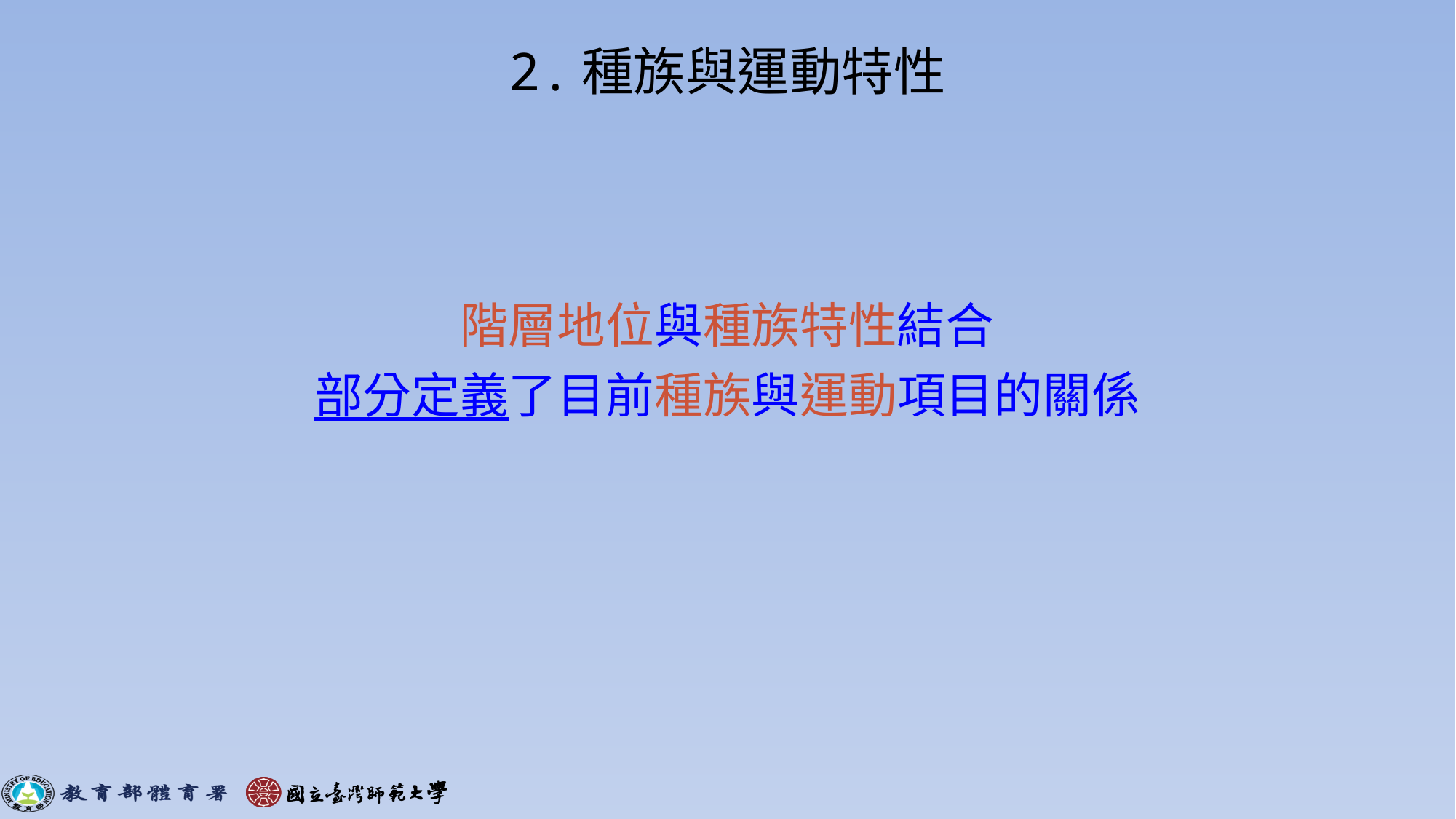

# 2.種族與運動特性
階層地位與種族特性結合
部分定義了目前種族與運動項目的關係